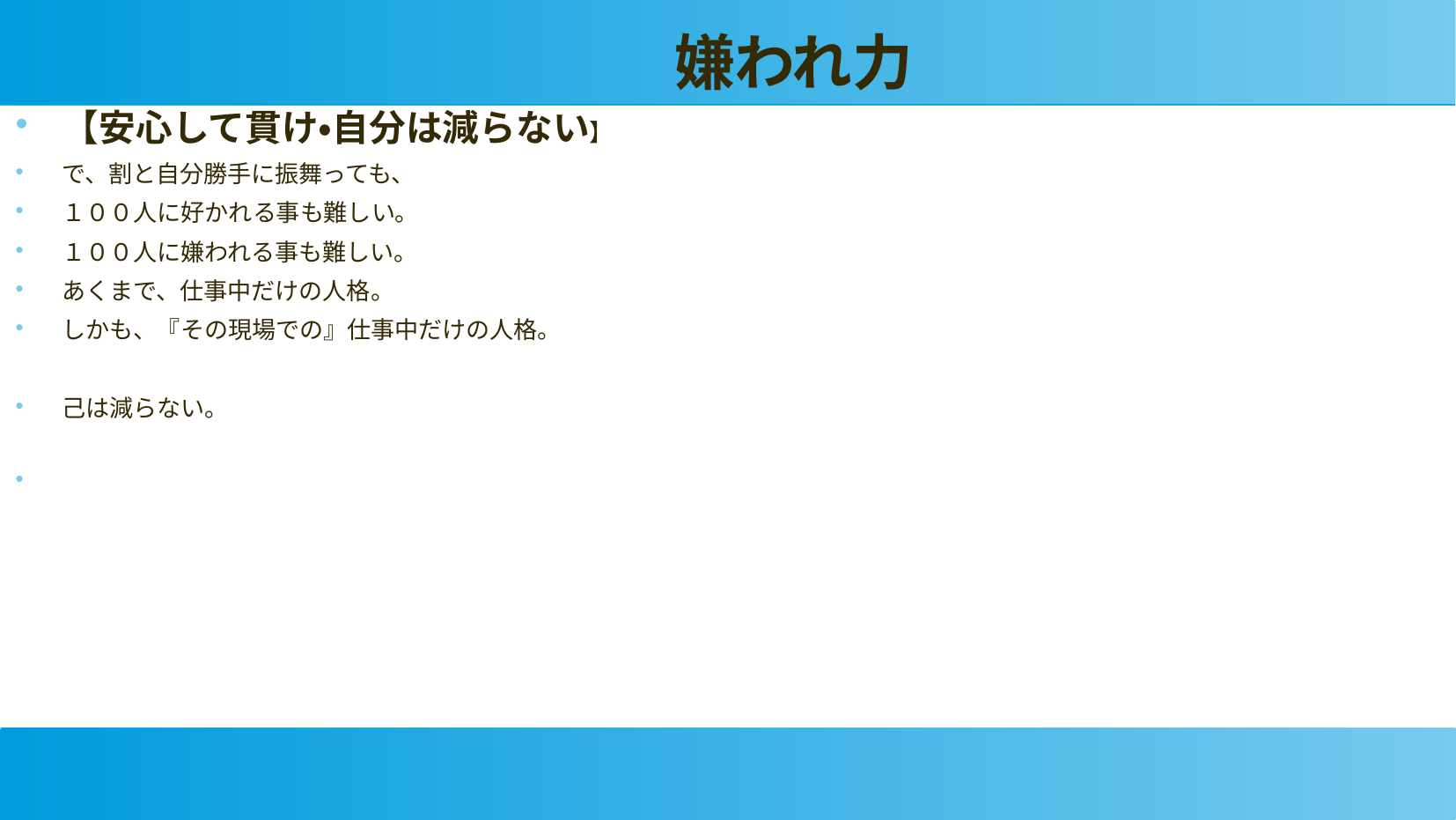

嫌われ力
【安心して貫け・自分は減らない】
で、割と自分勝手に振舞っても、
１００人に好かれる事も難しい。
１００人に嫌われる事も難しい。
あくまで、仕事中だけの人格。
しかも、『その現場での』仕事中だけの人格。

己は減らない。